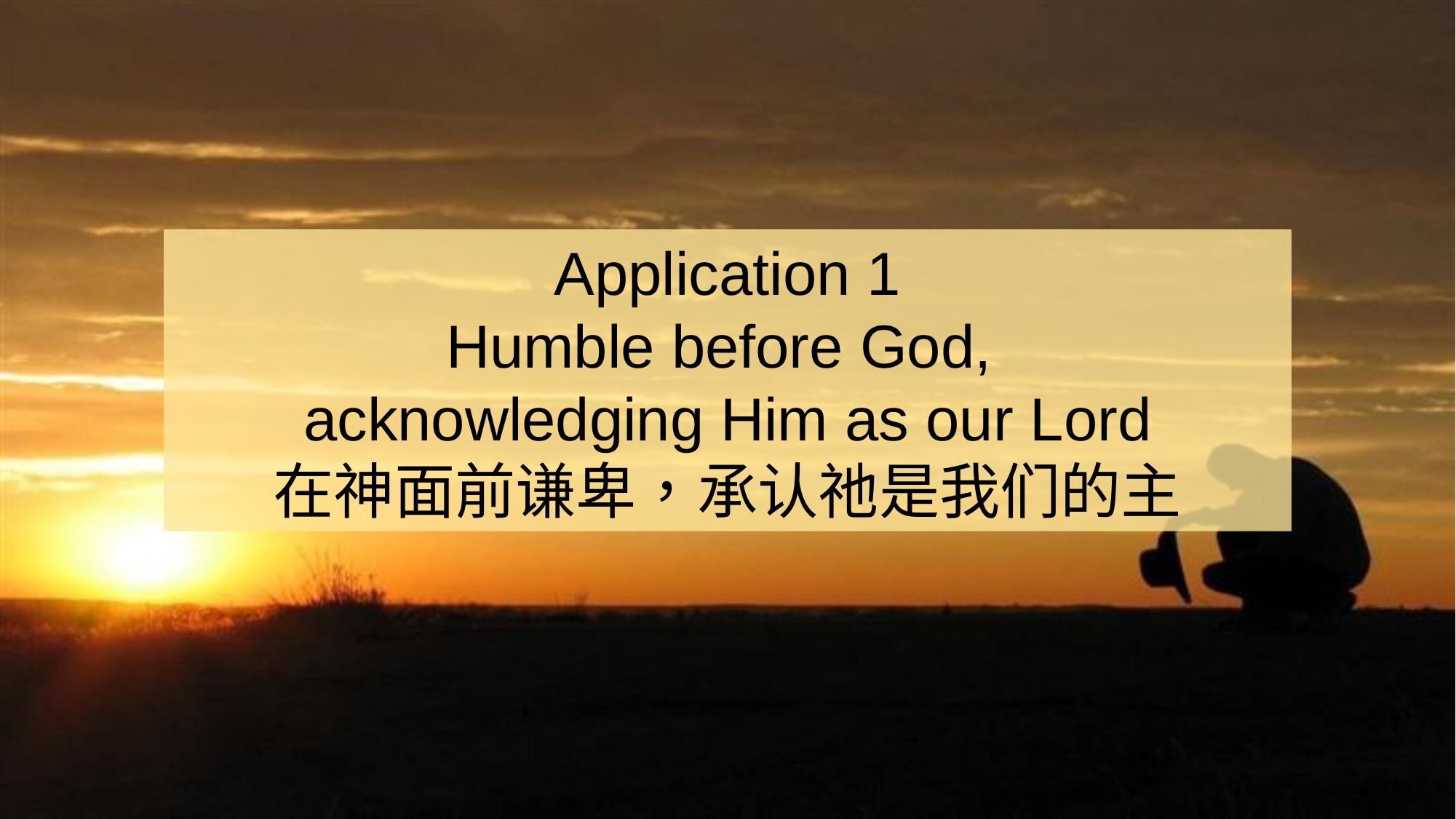

Application 1
Humble before God,
acknowledging Him as our Lord
在神面前谦卑，承认祂是我们的主